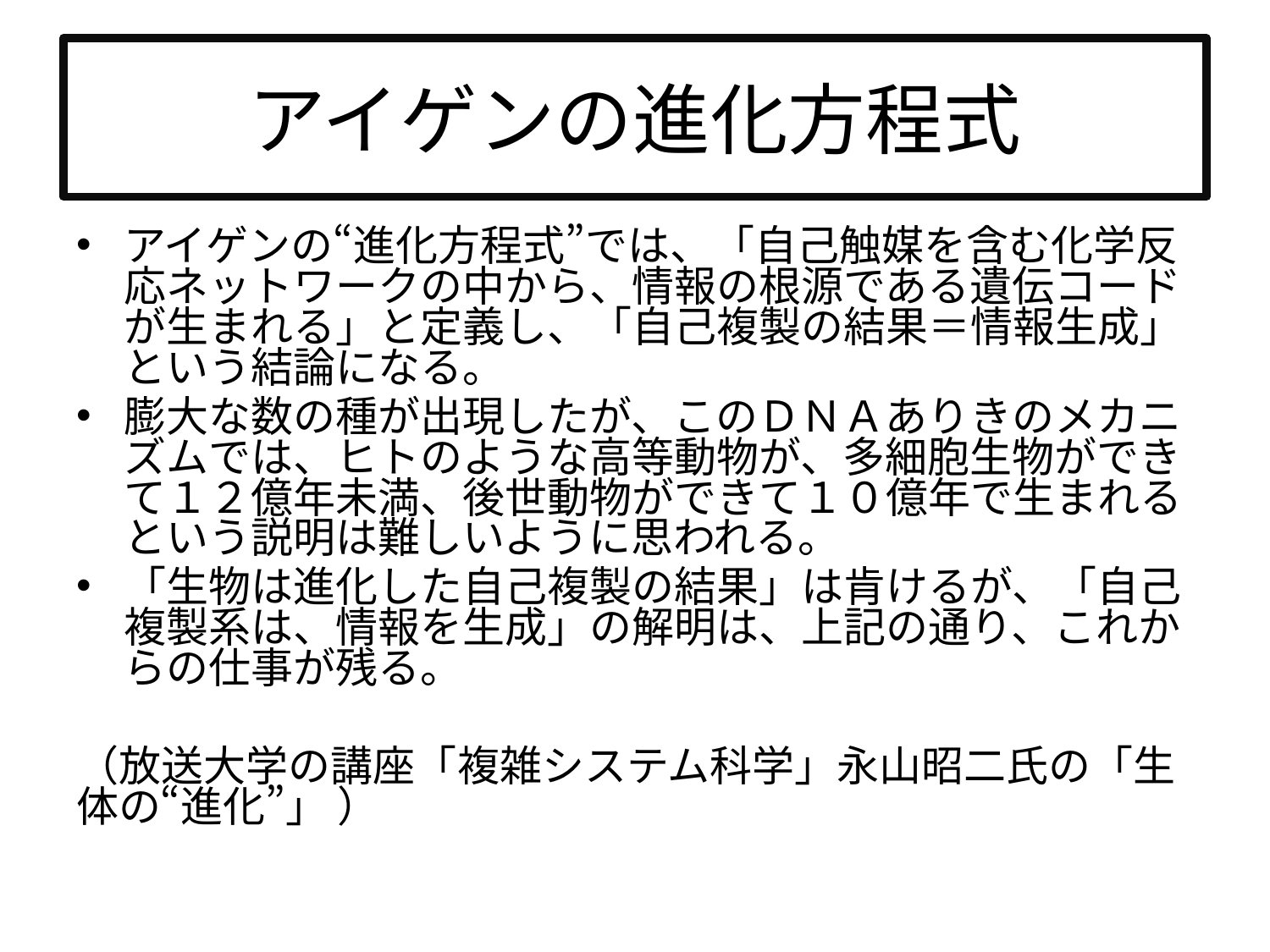

# アイゲンの進化方程式
アイゲンの“進化方程式”では、「自己触媒を含む化学反応ネットワークの中から、情報の根源である遺伝コードが生まれる」と定義し、「自己複製の結果＝情報生成」という結論になる。
膨大な数の種が出現したが、このＤＮＡありきのメカニズムでは、ヒトのような高等動物が、多細胞生物ができて１２億年未満、後世動物ができて１０億年で生まれるという説明は難しいように思われる。
「生物は進化した自己複製の結果」は肯けるが、「自己複製系は、情報を生成」の解明は、上記の通り、これからの仕事が残る。

（放送大学の講座「複雑システム科学」永山昭二氏の「生体の“進化”」 ）